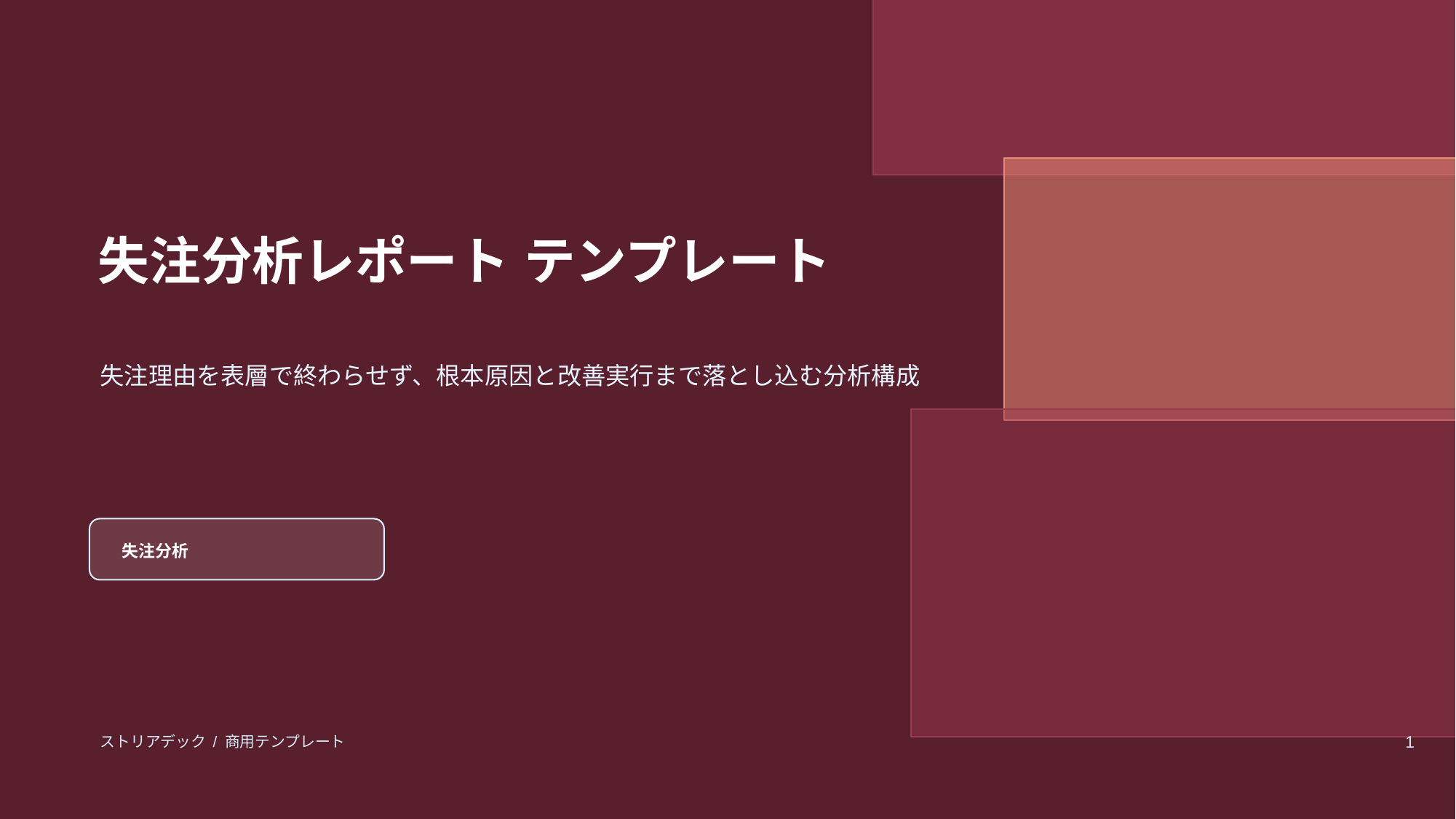

失注分析レポート テンプレート
失注理由を表層で終わらせず、根本原因と改善実行まで落とし込む分析構成

失注分析
ストリアデック / 商用テンプレート
1